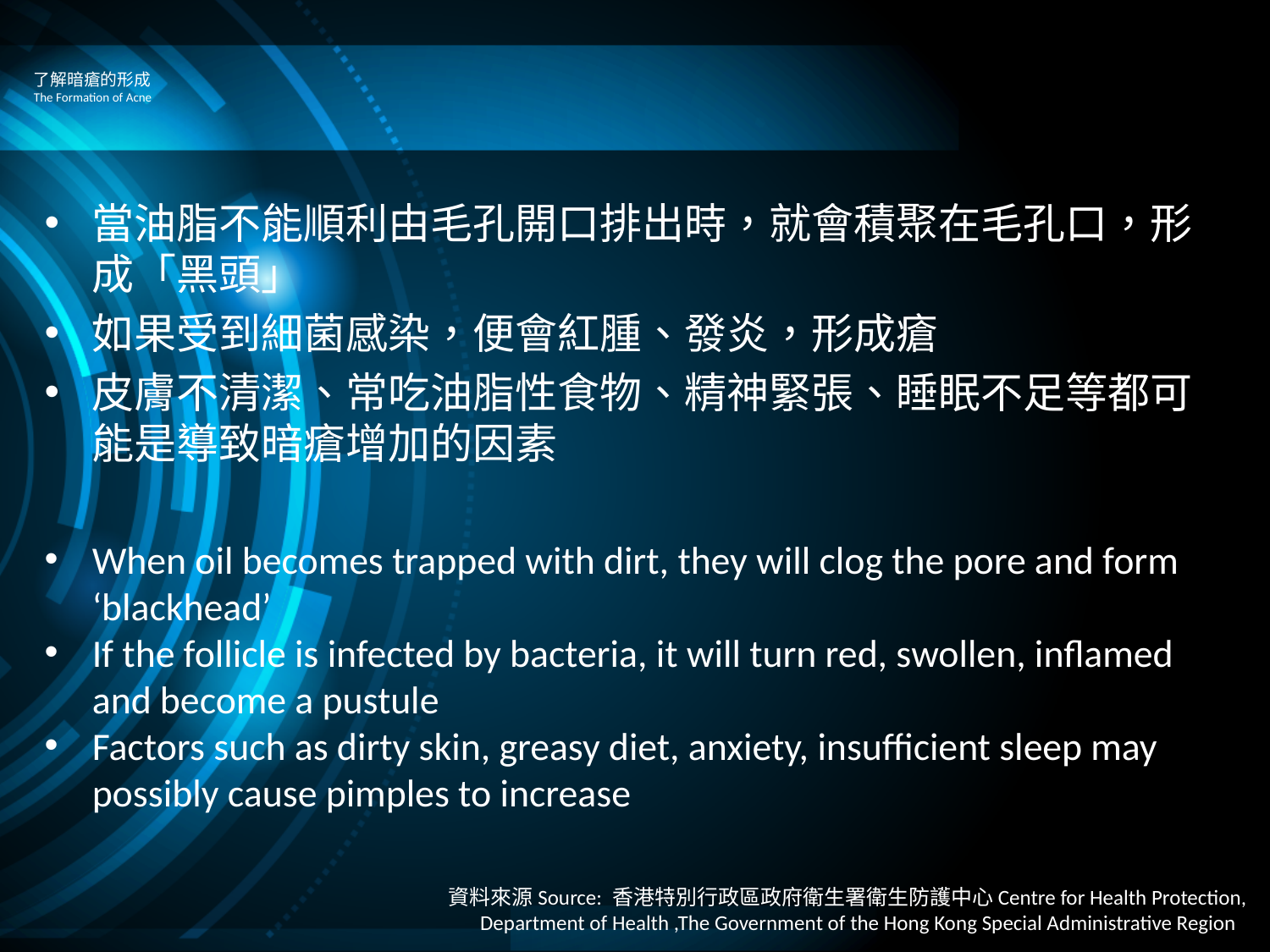

# 了解暗瘡的形成 The Formation of Acne
當油脂不能順利由毛孔開口排出時，就會積聚在毛孔口，形成「黑頭」
如果受到細菌感染，便會紅腫、發炎，形成瘡
皮膚不清潔、常吃油脂性食物、精神緊張、睡眠不足等都可能是導致暗瘡增加的因素
When oil becomes trapped with dirt, they will clog the pore and form ‘blackhead’
If the follicle is infected by bacteria, it will turn red, swollen, inflamed and become a pustule
Factors such as dirty skin, greasy diet, anxiety, insufficient sleep may possibly cause pimples to increase
資料來源Source: 香港特別行政區政府衛生署衛生防護中心Centre for Health Protection, Department of Health ,The Government of the Hong Kong Special Administrative Region